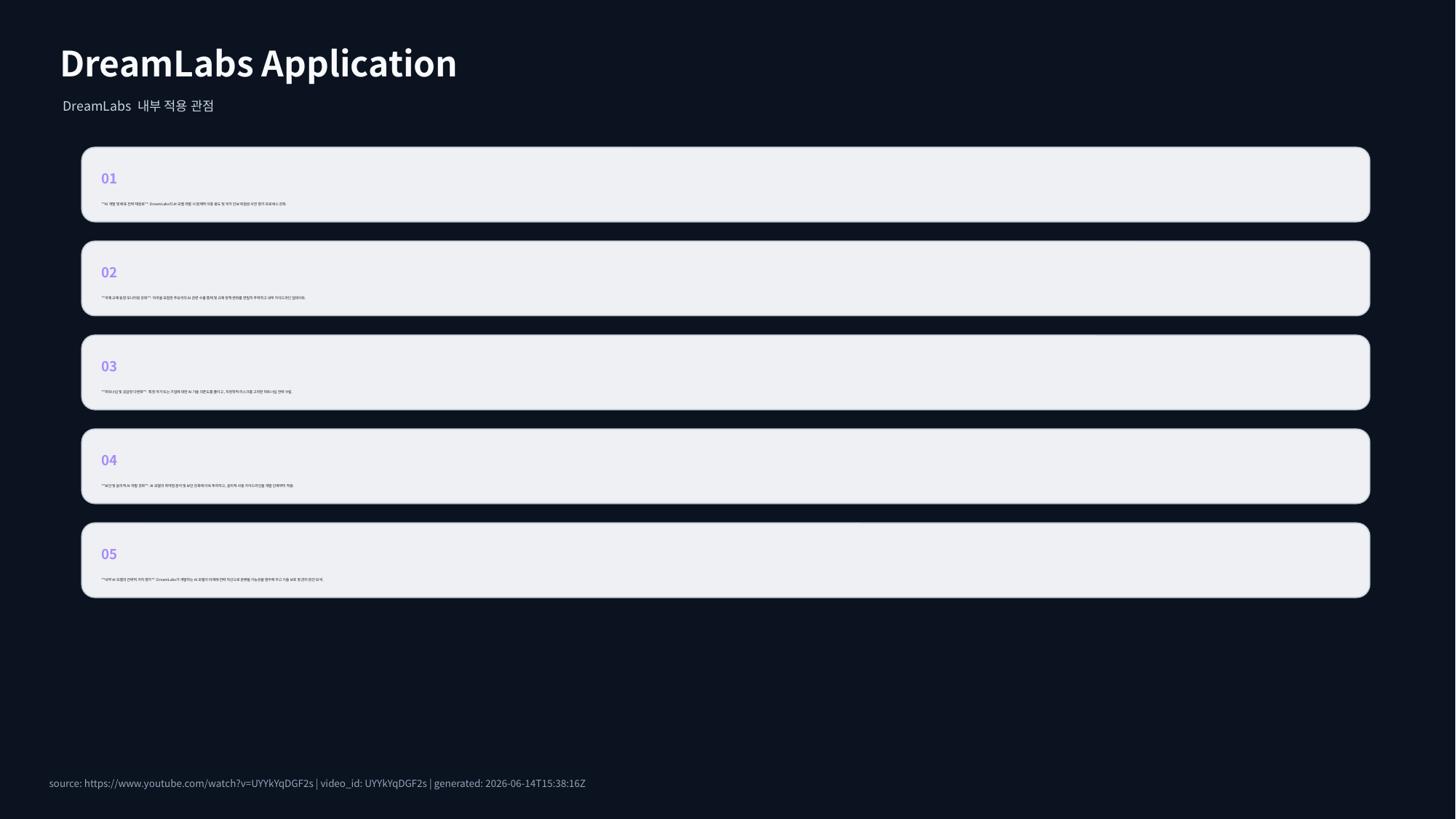

DreamLabs Application
DreamLabs 내부 적용 관점

01
**AI 개발 및 배포 전략 재검토**: DreamLabs의 AI 모델 개발 시 잠재적 이중 용도 및 국가 안보 위험성 사전 평가 프로세스 강화.

02
**국제 규제 동향 모니터링 강화**: 미국을 포함한 주요국의 AI 관련 수출 통제 및 규제 정책 변화를 면밀히 추적하고 내부 가이드라인 업데이트.

03
**파트너십 및 공급망 다변화**: 특정 국가 또는 기업에 대한 AI 기술 의존도를 줄이고, 지정학적 리스크를 고려한 파트너십 전략 수립.

04
**보안 및 윤리적 AI 개발 강화**: AI 모델의 취약점 분석 및 보안 강화에 더욱 투자하고, 윤리적 사용 가이드라인을 개발 단계부터 적용.

05
**내부 AI 모델의 전략적 가치 평가**: DreamLabs가 개발하는 AI 모델이 미래에 전략 자산으로 분류될 가능성을 염두에 두고 기술 보호 및 관리 방안 모색.
source: https://www.youtube.com/watch?v=UYYkYqDGF2s | video_id: UYYkYqDGF2s | generated: 2026-06-14T15:38:16Z